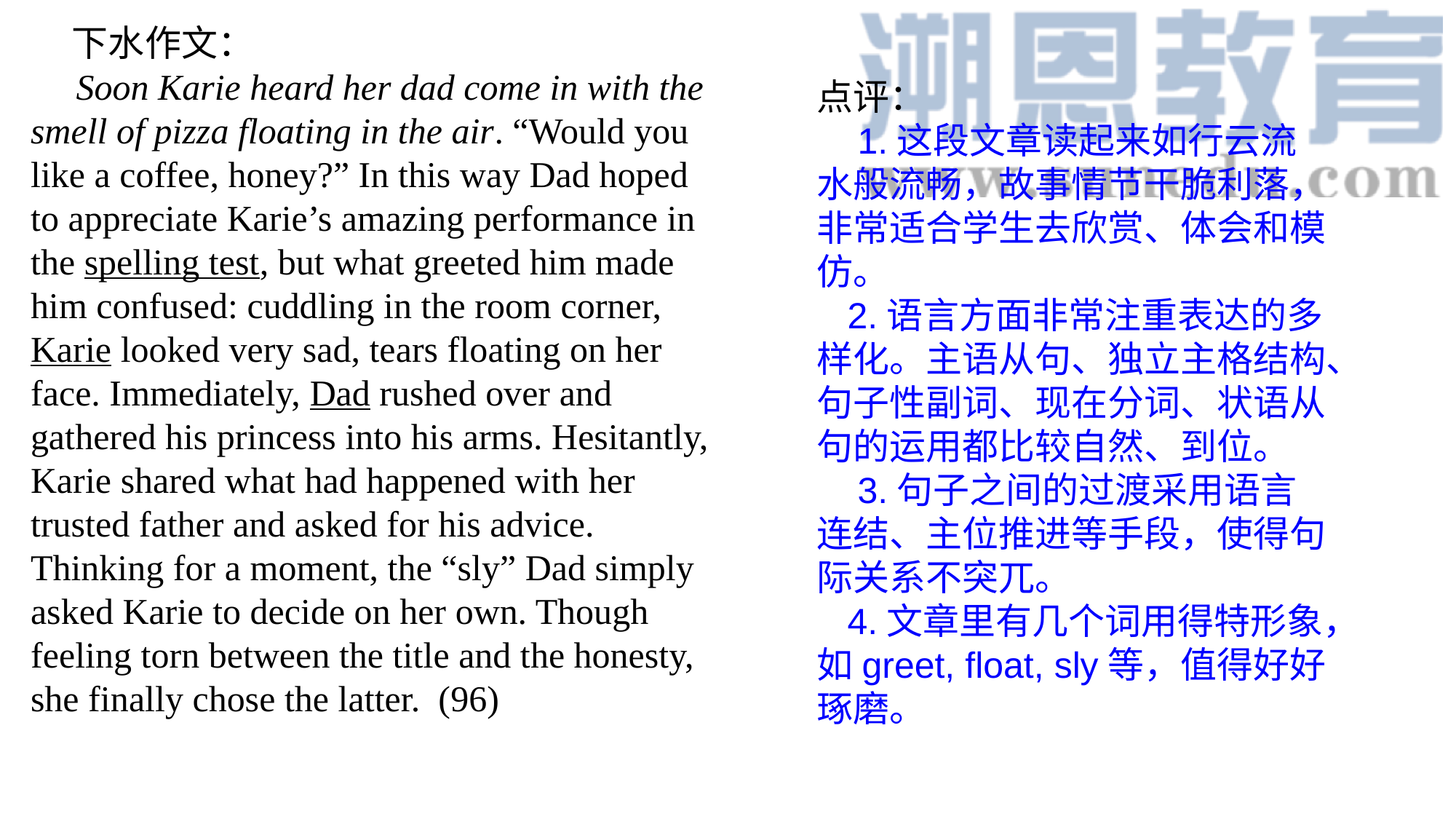

下水作文：
     Soon Karie heard her dad come in with the smell of pizza floating in the air. “Would you like a coffee, honey?” In this way Dad hoped to appreciate Karie’s amazing performance in the spelling test, but what greeted him made him confused: cuddling in the room corner, Karie looked very sad, tears floating on her face. Immediately, Dad rushed over and gathered his princess into his arms. Hesitantly, Karie shared what had happened with her trusted father and asked for his advice. Thinking for a moment, the “sly” Dad simply asked Karie to decide on her own. Though feeling torn between the title and the honesty, she finally chose the latter.  (96)
点评：
    1.这段文章读起来如行云流水般流畅，故事情节干脆利落，非常适合学生去欣赏、体会和模仿。
   2.语言方面非常注重表达的多样化。主语从句、独立主格结构、句子性副词、现在分词、状语从句的运用都比较自然、到位。
    3.句子之间的过渡采用语言连结、主位推进等手段，使得句际关系不突兀。
   4.文章里有几个词用得特形象，如greet, float, sly等，值得好好琢磨。